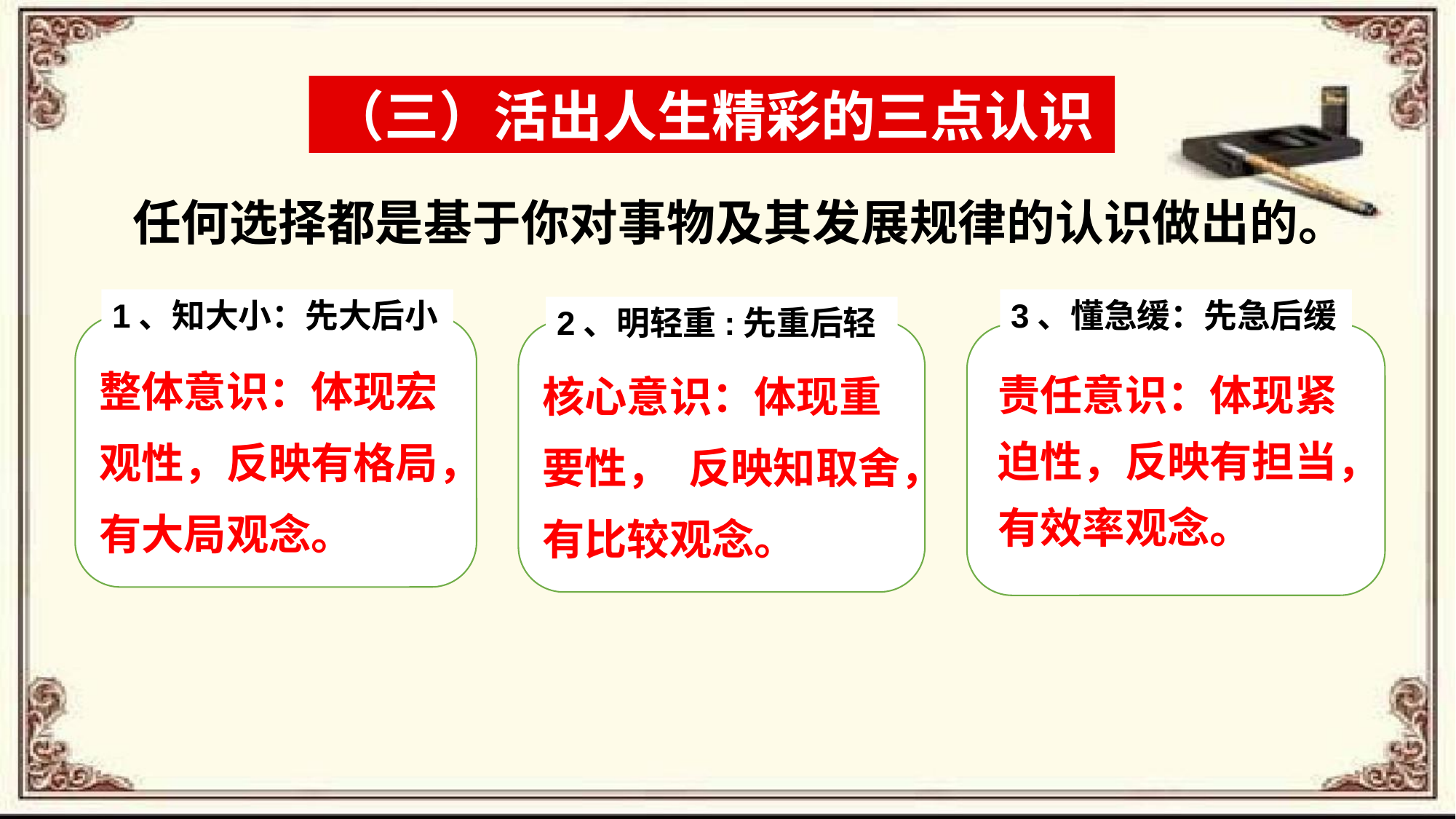

（三）活出人生精彩的三点认识
任何选择都是基于你对事物及其发展规律的认识做出的。
1、知大小：先大后小
3、懂急缓：先急后缓
2、明轻重:先重后轻
整体意识：体现宏观性，反映有格局，有大局观念。
核心意识：体现重要性，  反映知取舍，有比较观念。

责任意识：体现紧迫性，反映有担当，有效率观念。